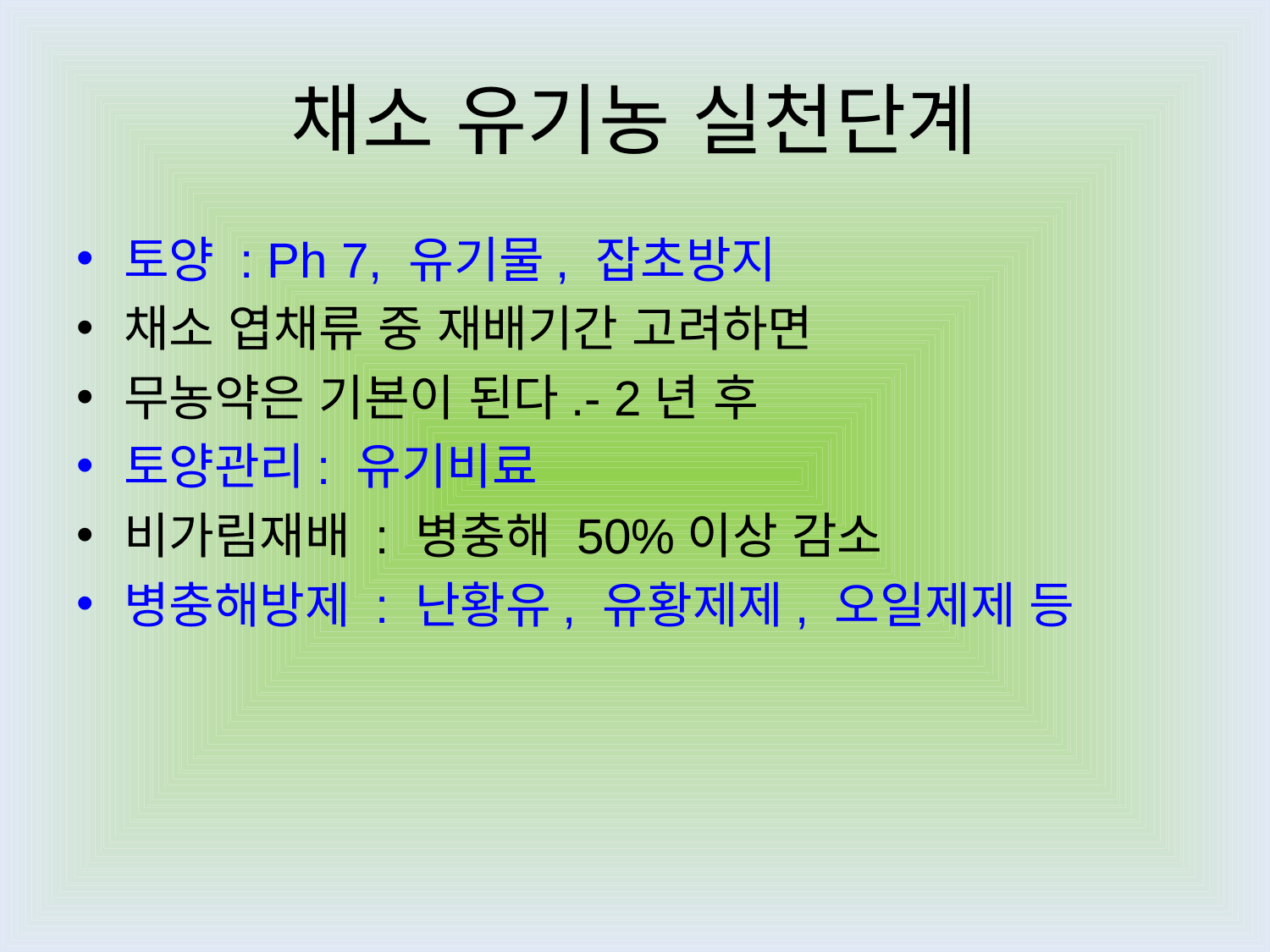

# 채소 유기농 실천단계
토양 : Ph 7, 유기물, 잡초방지
채소 엽채류 중 재배기간 고려하면
무농약은 기본이 된다.- 2년 후
토양관리: 유기비료
비가림재배 : 병충해 50%이상 감소
병충해방제 : 난황유, 유황제제, 오일제제 등